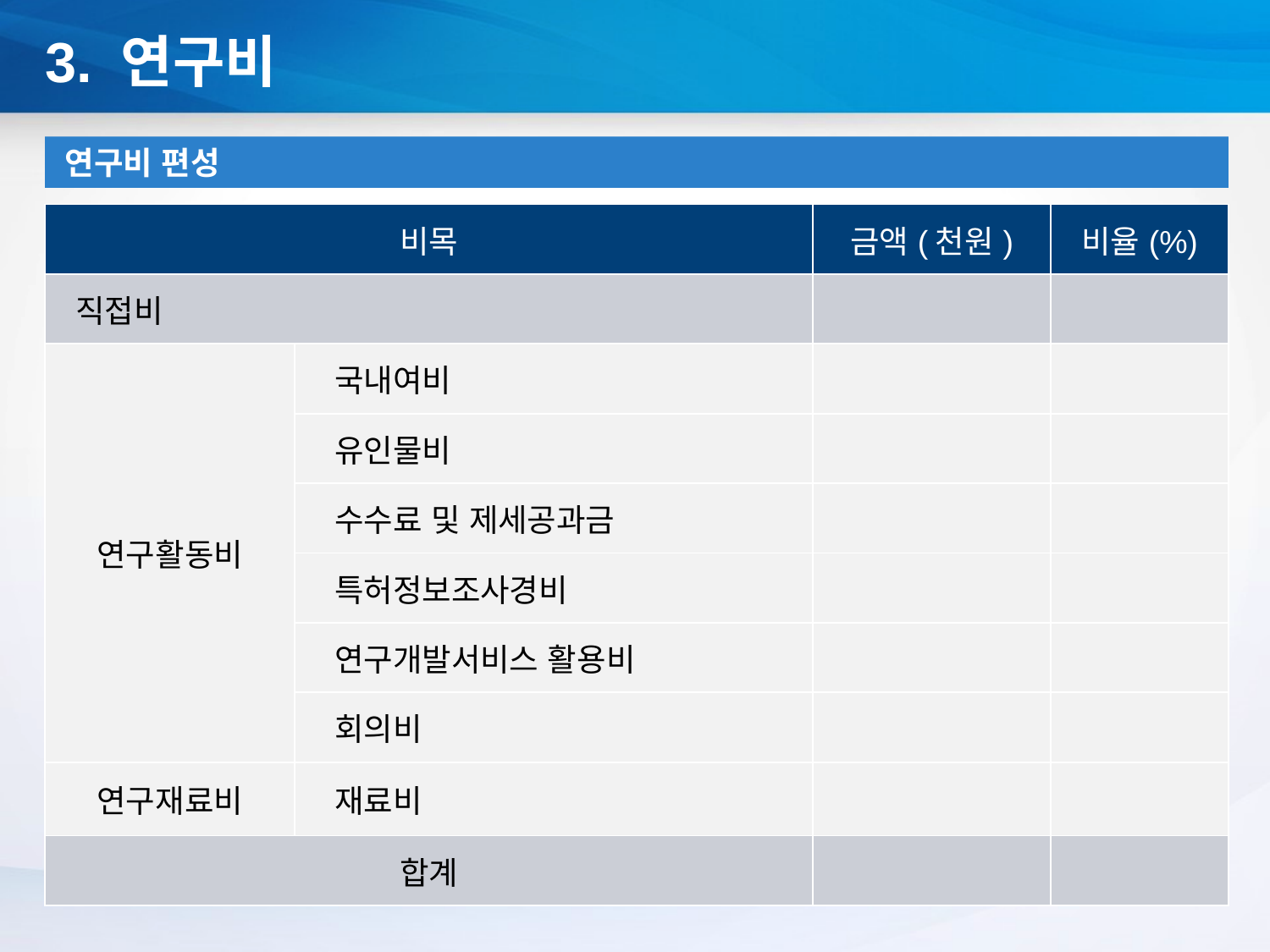

3. 연구비
연구비 편성
| 비목 |  | 금액(천원) | 비율(%) |
| --- | --- | --- | --- |
| 직접비 |  |  |  |
| 연구활동비 | 국내여비 |  |  |
|  | 유인물비 |  |  |
|  | 수수료 및 제세공과금 |  |  |
|  | 특허정보조사경비 |  |  |
|  | 연구개발서비스 활용비 |  |  |
|  | 회의비 |  |  |
| 연구재료비 | 재료비 |  |  |
| 합계 |  |  |  |